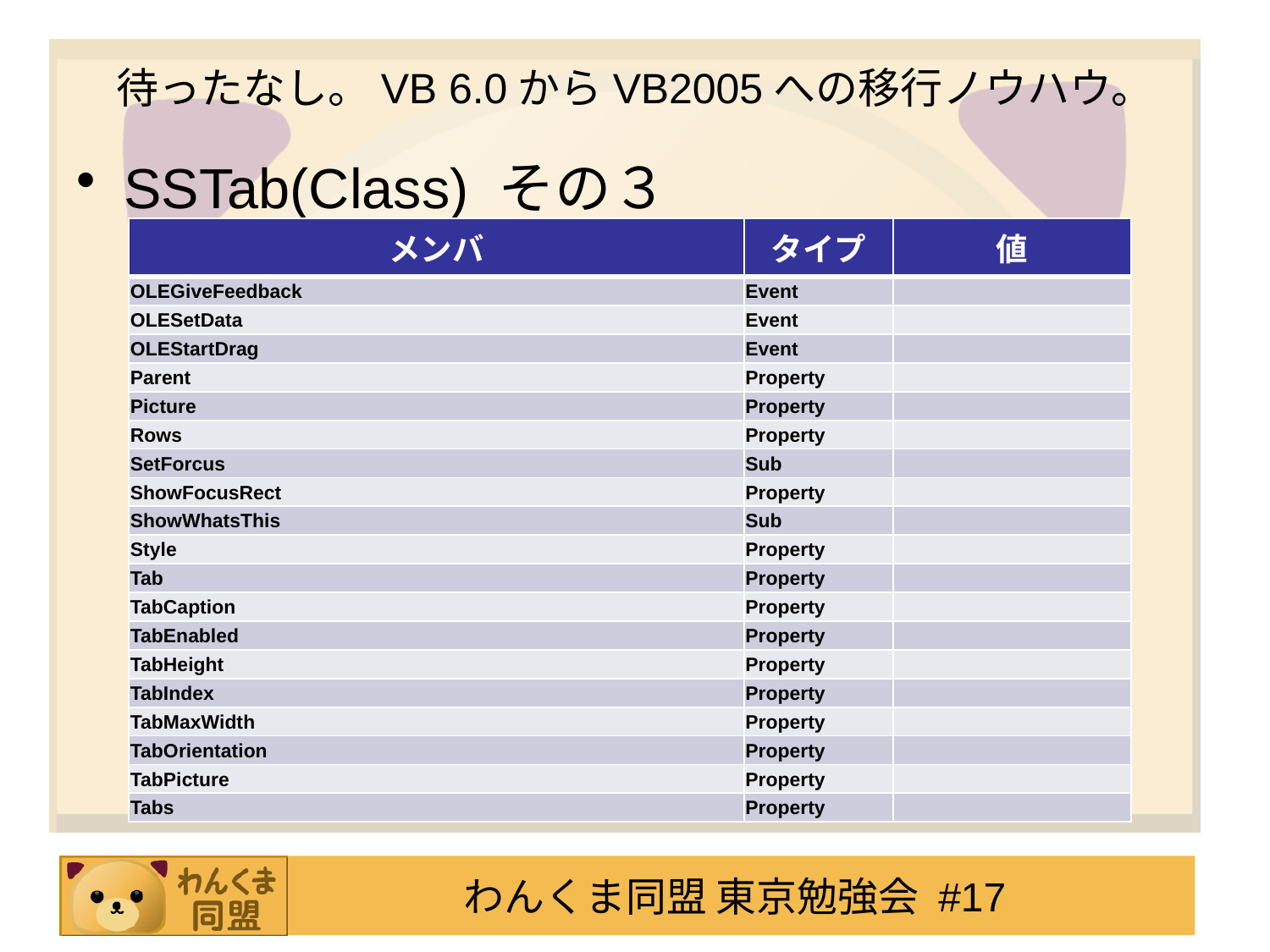

# 待ったなし。VB 6.0からVB2005への移行ノウハウ。
SSTab(Class) その３

| メンバ | タイプ | 値 |
| --- | --- | --- |
| OLEGiveFeedback | Event |  |
| OLESetData | Event |  |
| OLEStartDrag | Event |  |
| Parent | Property |  |
| Picture | Property |  |
| Rows | Property |  |
| SetForcus | Sub |  |
| ShowFocusRect | Property |  |
| ShowWhatsThis | Sub |  |
| Style | Property |  |
| Tab | Property |  |
| TabCaption | Property |  |
| TabEnabled | Property |  |
| TabHeight | Property |  |
| TabIndex | Property |  |
| TabMaxWidth | Property |  |
| TabOrientation | Property |  |
| TabPicture | Property |  |
| Tabs | Property |  |